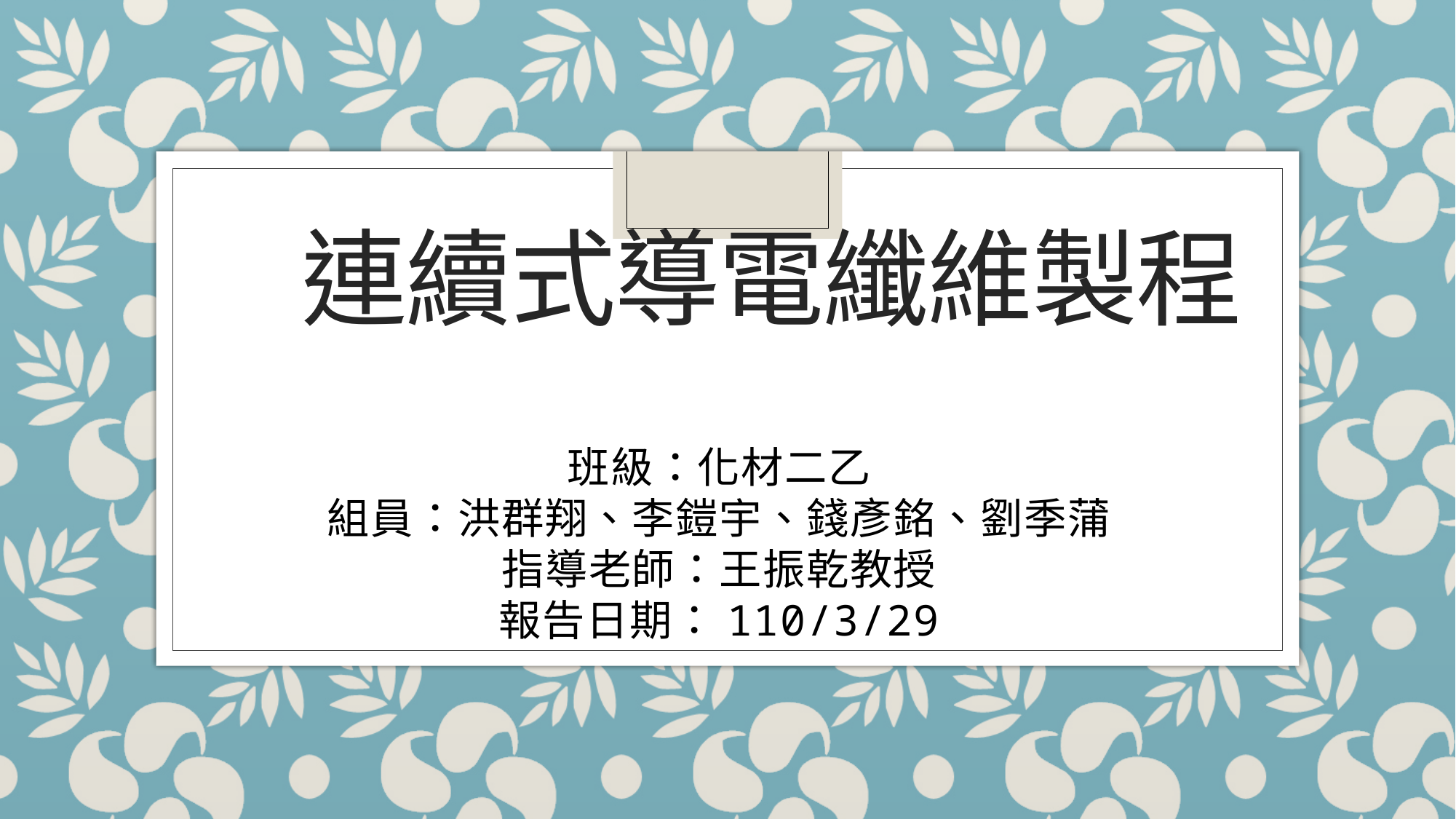

# 連續式導電纖維製程
班級：化材二乙
組員：洪群翔、李鎧宇、錢彥銘、劉季蒲
指導老師：王振乾教授
報告日期：110/3/29